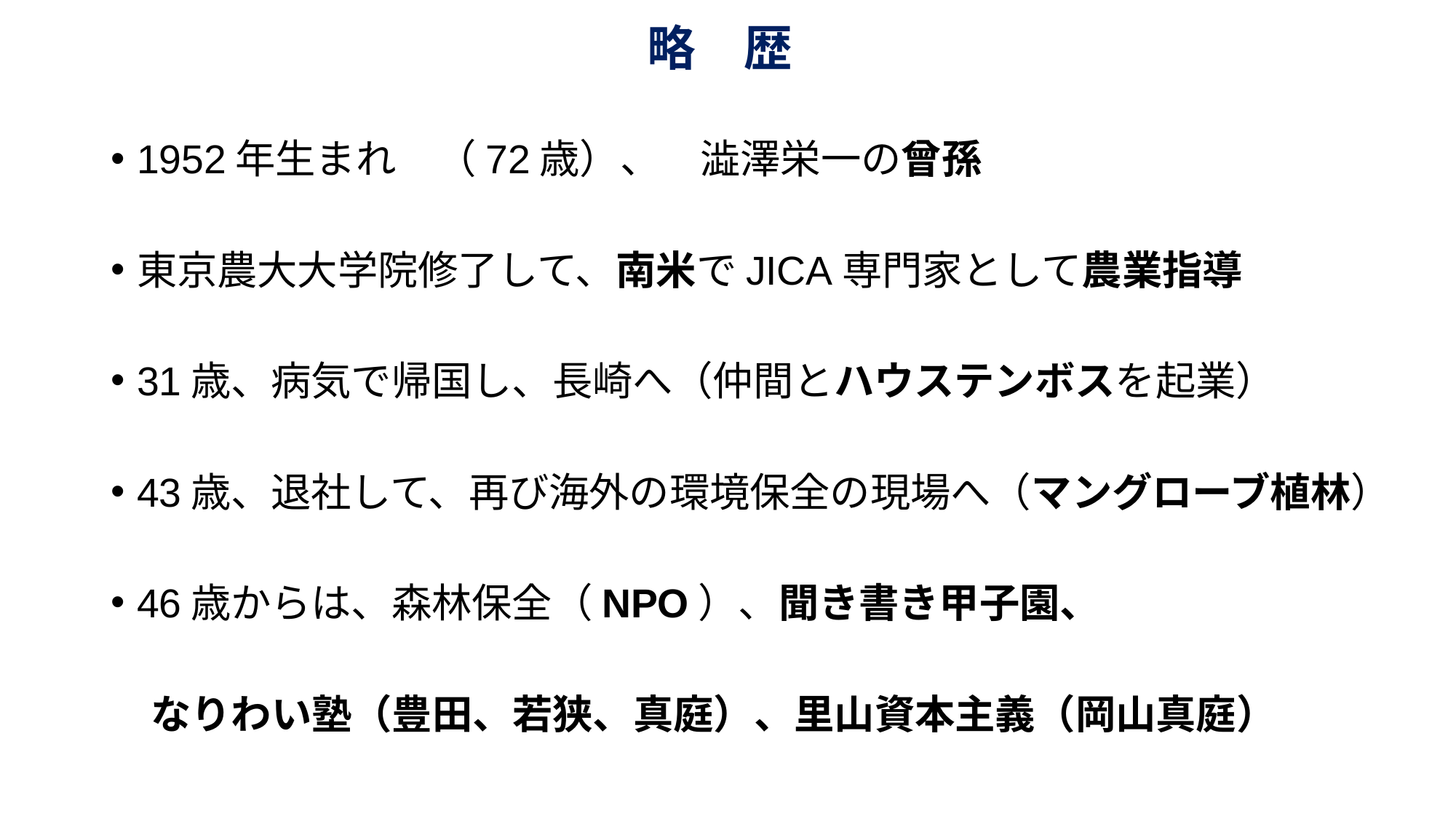

# 略　歴
1952年生まれ　（72歳）、　澁澤栄一の曾孫
東京農大大学院修了して、南米でJICA専門家として農業指導
31歳、病気で帰国し、長崎へ（仲間とハウステンボスを起業）
43歳、退社して、再び海外の環境保全の現場へ（マングローブ植林）
46歳からは、森林保全（NPO）、聞き書き甲子園、
　なりわい塾（豊田、若狭、真庭）、里山資本主義（岡山真庭）